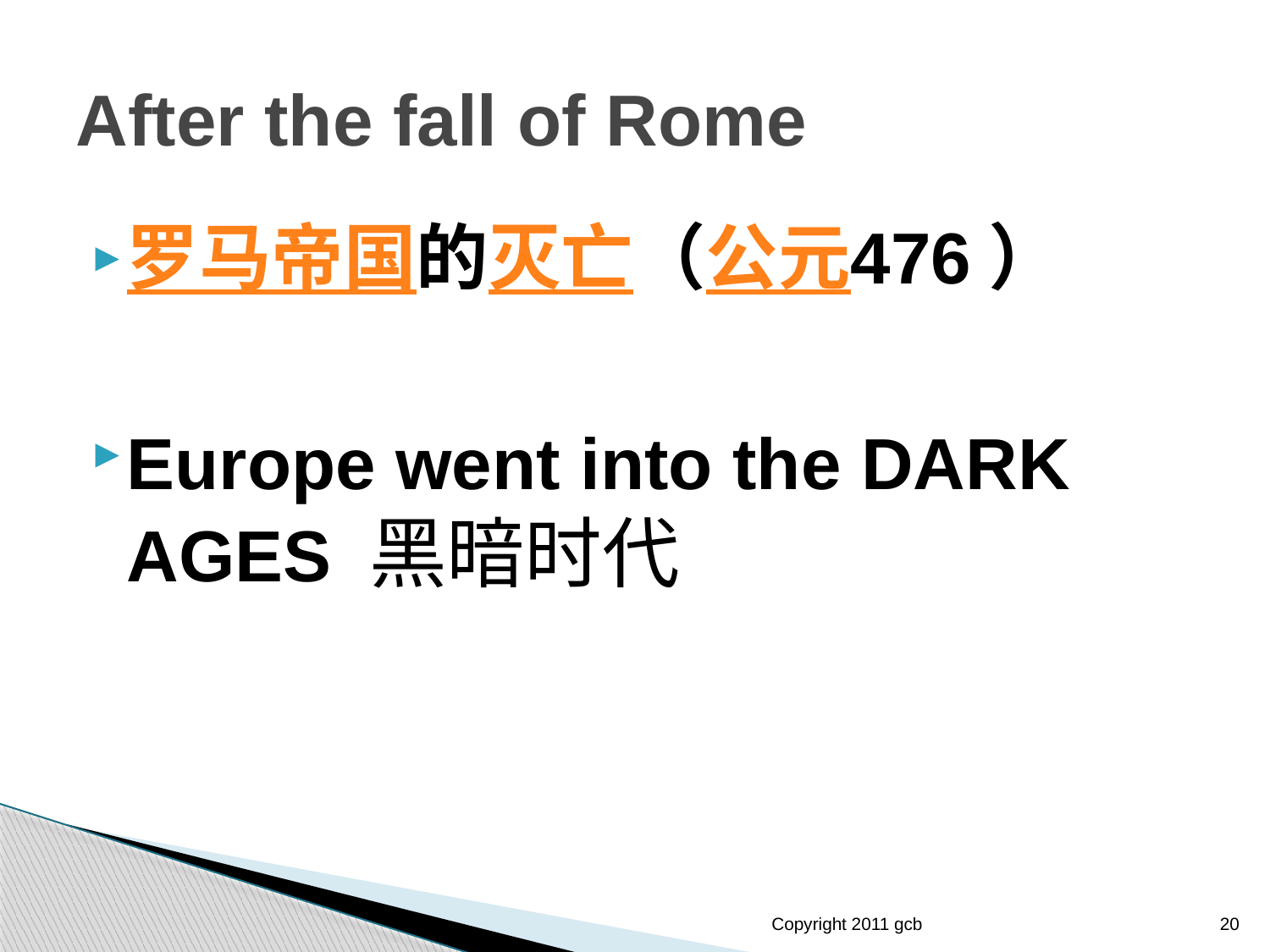

# After the fall of Rome
罗马帝国的灭亡（公元476）

Europe went into the DARK AGES 黑暗时代
Copyright 2011 gcb
20